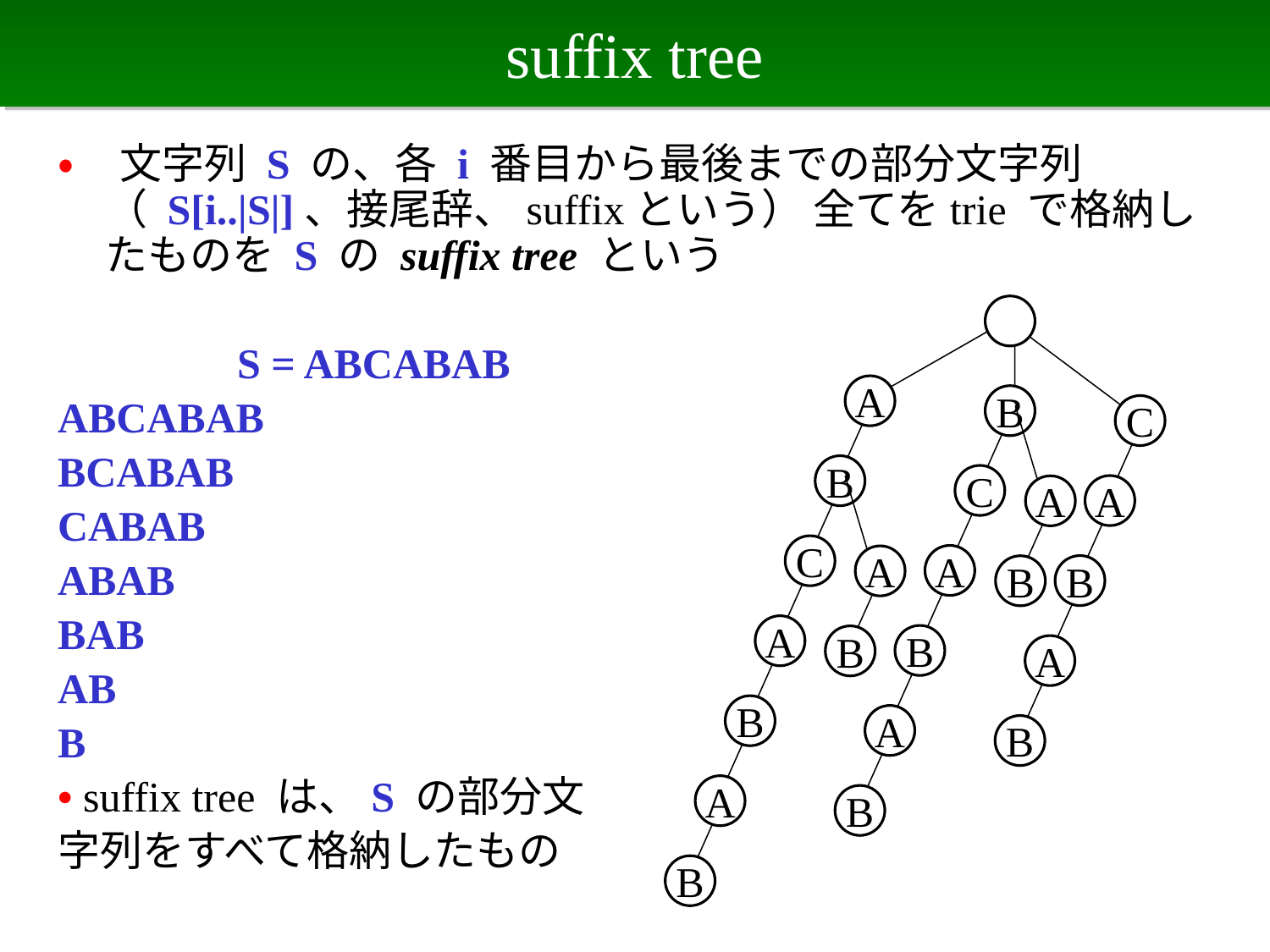

# suffix tree
• 文字列 S の、各 i 番目から最後までの部分文字列（ S[i..|S|]、接尾辞、suffixという） 全てをtrie で格納したものを S の suffix tree という

　　　　S = ABCABAB
ABCABAB
BCABAB
CABAB
ABAB
BAB
AB
B
• suffix tree は、S の部分文
字列をすべて格納したもの

A
B
C

B
C
A

A

C
A
A
B

B

A
B
B
A

B
A
B

A
B

B